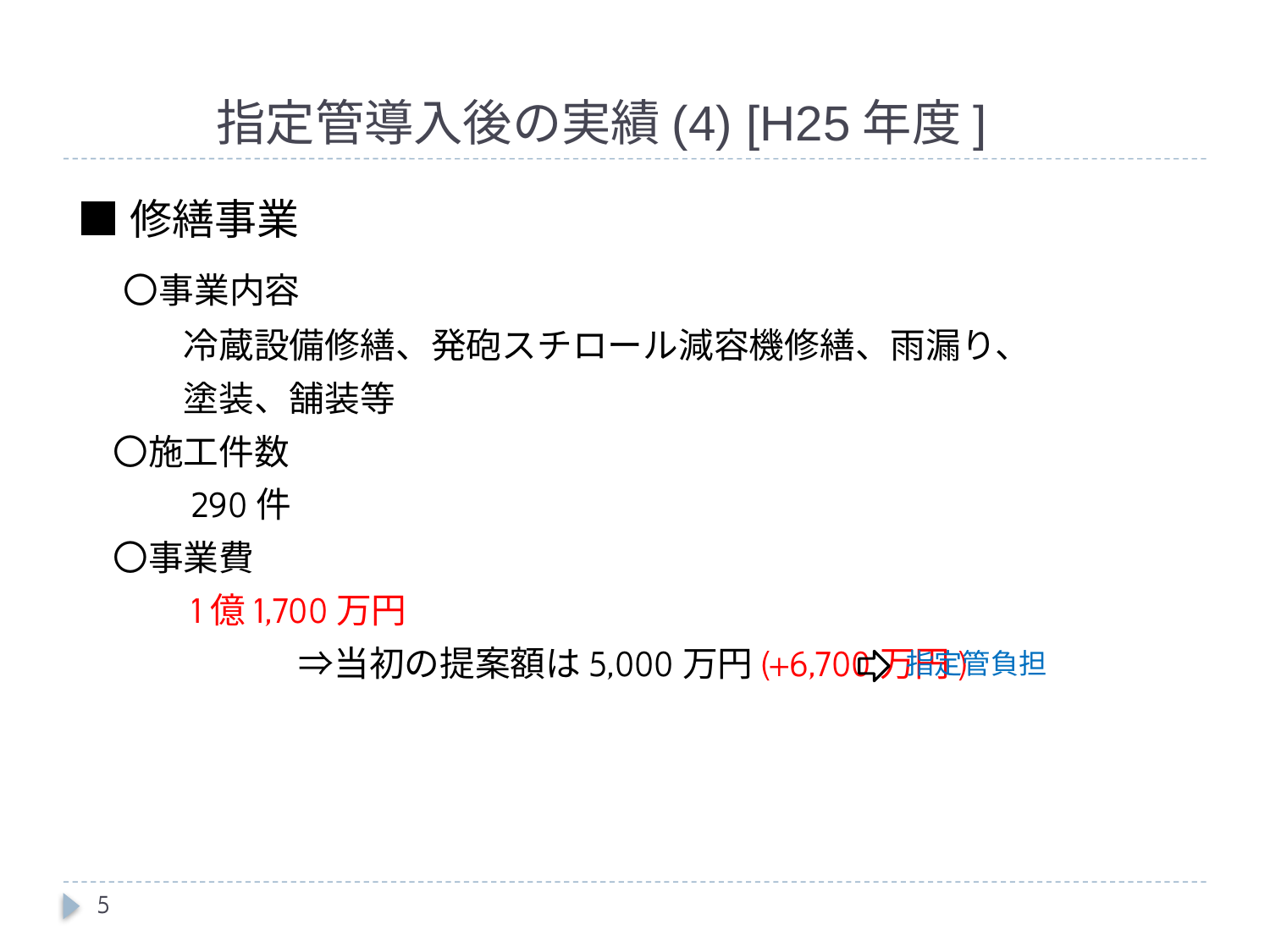

# 指定管導入後の実績(4) [H25年度]
■修繕事業
　〇事業内容
　　　冷蔵設備修繕、発砲スチロール減容機修繕、雨漏り、
　　　塗装、舗装等
　〇施工件数
　　　290件
　〇事業費
　　　1億1,700万円
　　　　　　　　　　　　⇒当初の提案額は5,000万円(+6,700万円)
指定管負担

5